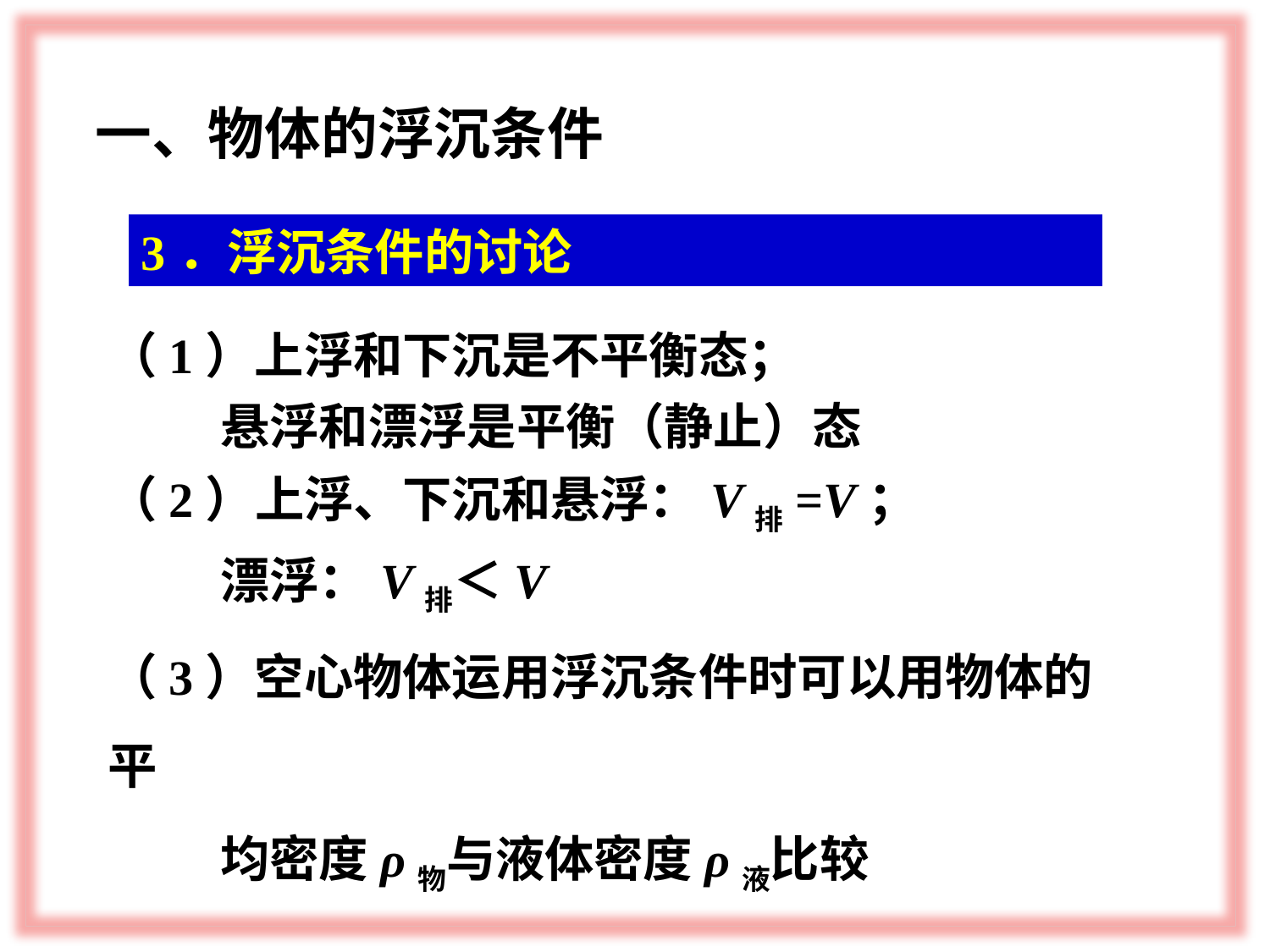

一、物体的浮沉条件
3．浮沉条件的讨论
（1）上浮和下沉是不平衡态；
         悬浮和漂浮是平衡（静止）态
（2）上浮、下沉和悬浮：V排=V；
         漂浮：V排＜V
（3）空心物体运用浮沉条件时可以用物体的平
         均密度ρ物与液体密度ρ液比较